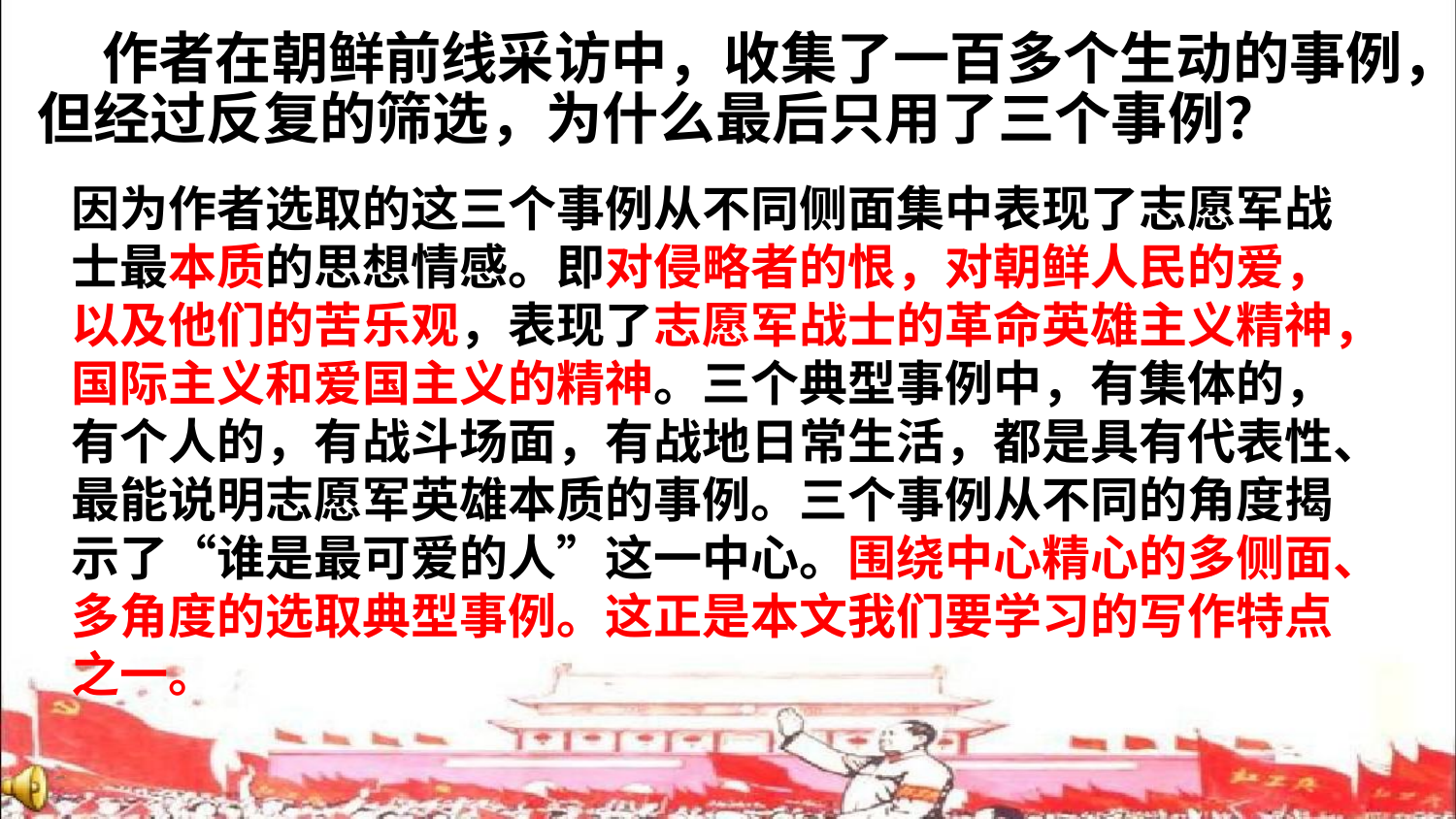

作者在朝鲜前线采访中，收集了一百多个生动的事例，但经过反复的筛选，为什么最后只用了三个事例？
因为作者选取的这三个事例从不同侧面集中表现了志愿军战士最本质的思想情感。即对侵略者的恨，对朝鲜人民的爱，以及他们的苦乐观，表现了志愿军战士的革命英雄主义精神，国际主义和爱国主义的精神。三个典型事例中，有集体的，有个人的，有战斗场面，有战地日常生活，都是具有代表性、最能说明志愿军英雄本质的事例。三个事例从不同的角度揭示了“谁是最可爱的人”这一中心。围绕中心精心的多侧面、多角度的选取典型事例。这正是本文我们要学习的写作特点之一。